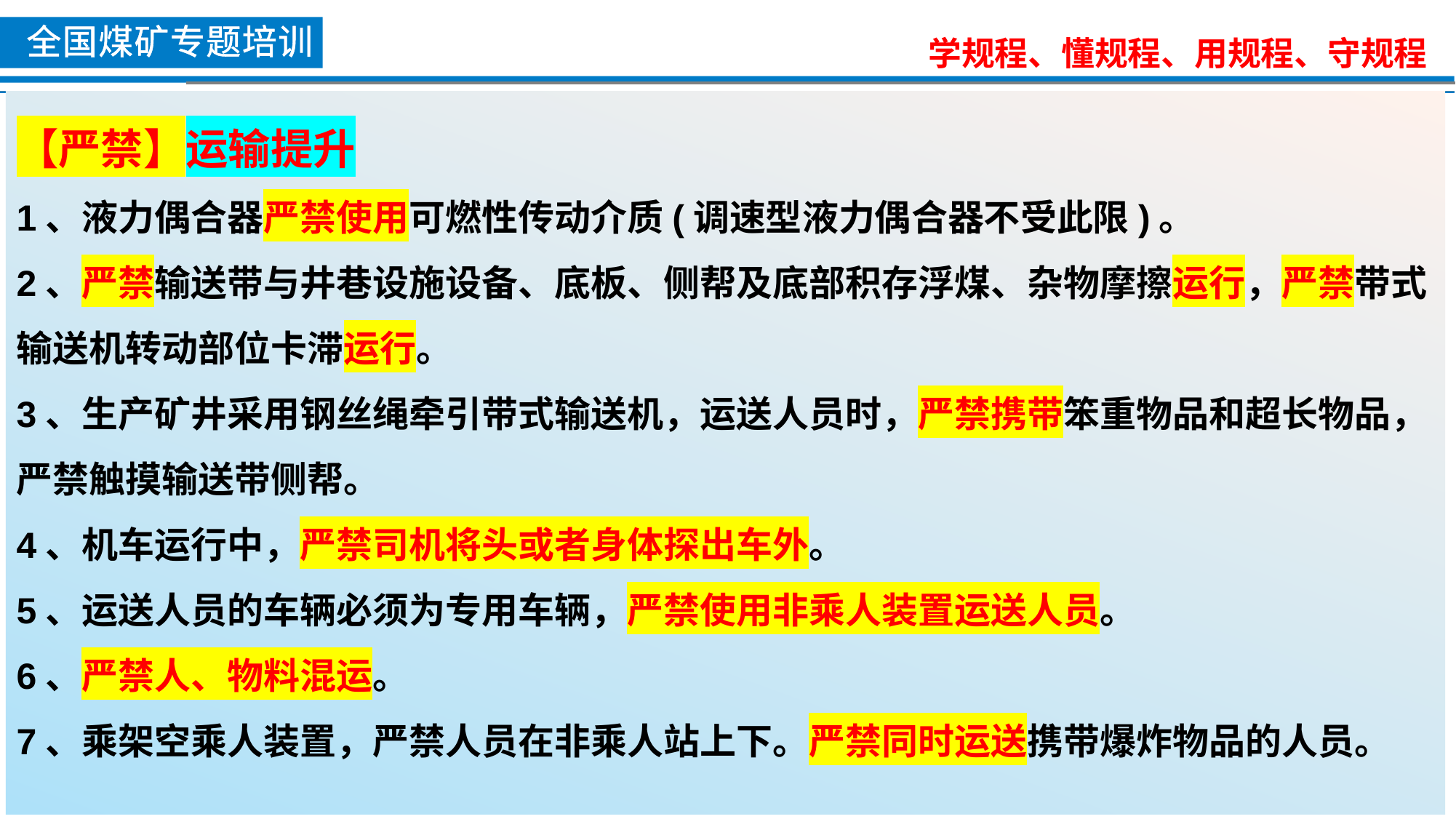

【严禁】运输提升
1、液力偶合器严禁使用可燃性传动介质(调速型液力偶合器不受此限)。
2、严禁输送带与井巷设施设备、底板、侧帮及底部积存浮煤、杂物摩擦运行，严禁带式输送机转动部位卡滞运行。
3、生产矿井采用钢丝绳牵引带式输送机，运送人员时，严禁携带笨重物品和超长物品，严禁触摸输送带侧帮。
4、机车运行中，严禁司机将头或者身体探出车外。
5、运送人员的车辆必须为专用车辆，严禁使用非乘人装置运送人员。
6、严禁人、物料混运。
7、乘架空乘人装置，严禁人员在非乘人站上下。严禁同时运送携带爆炸物品的人员。